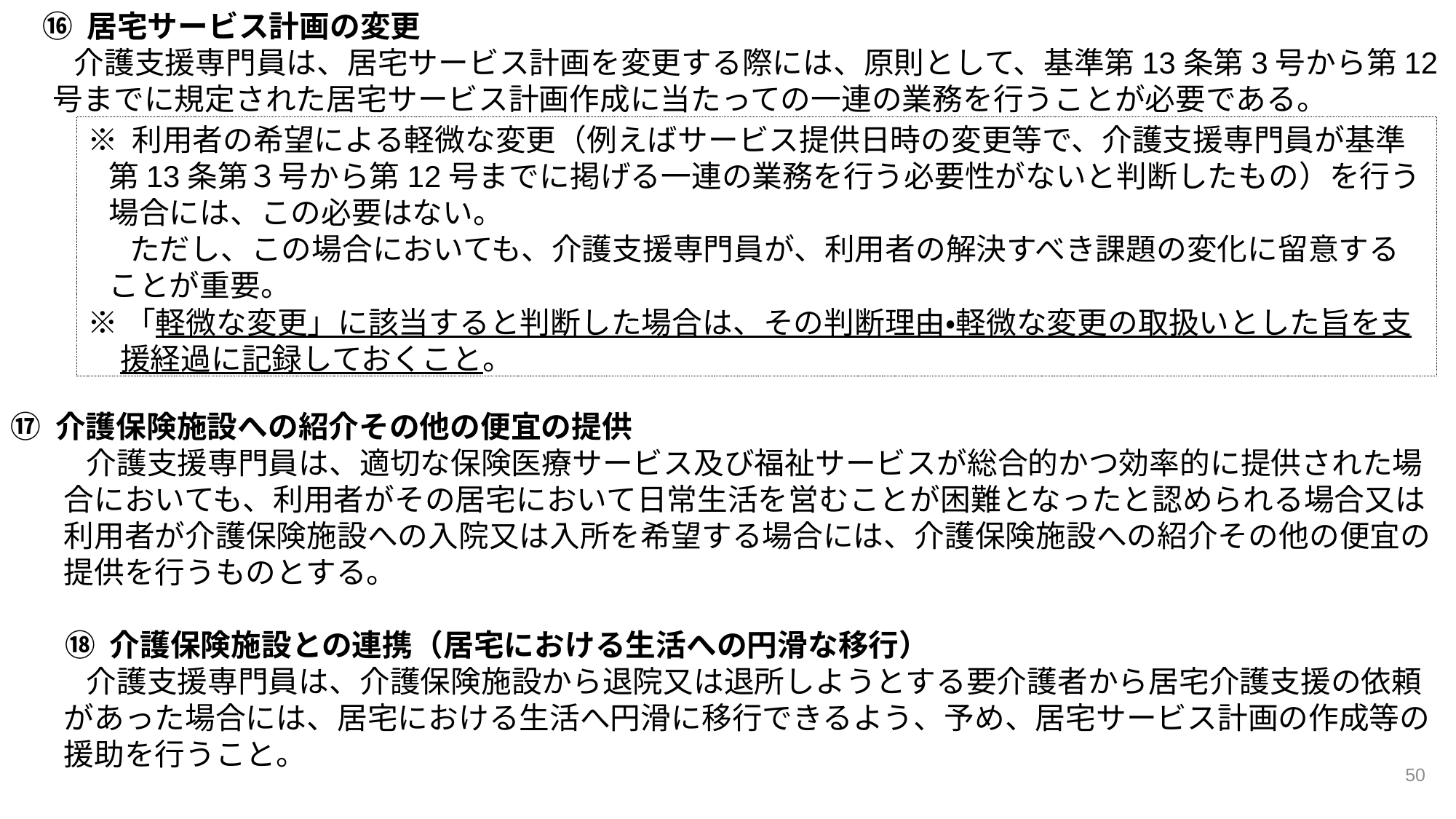

⑯ 居宅サービス計画の変更
介護支援専門員は、居宅サービス計画を変更する際には、原則として、基準第13条第3号から第12号までに規定された居宅サービス計画作成に当たっての一連の業務を行うことが必要である。

⑰ 介護保険施設への紹介その他の便宜の提供
介護支援専門員は、適切な保険医療サービス及び福祉サービスが総合的かつ効率的に提供された場合においても、利用者がその居宅において日常生活を営むことが困難となったと認められる場合又は利用者が介護保険施設への入院又は入所を希望する場合には、介護保険施設への紹介その他の便宜の提供を行うものとする。

⑱ 介護保険施設との連携（居宅における生活への円滑な移行）
介護支援専門員は、介護保険施設から退院又は退所しようとする要介護者から居宅介護支援の依頼があった場合には、居宅における生活へ円滑に移行できるよう、予め、居宅サービス計画の作成等の援助を行うこと。
※ 利用者の希望による軽微な変更（例えばサービス提供日時の変更等で、介護支援専門員が基準第13条第３号から第12号までに掲げる一連の業務を行う必要性がないと判断したもの）を行う場合には、この必要はない。
ただし、この場合においても、介護支援専門員が、利用者の解決すべき課題の変化に留意することが重要。
※「軽微な変更」に該当すると判断した場合は、その判断理由・軽微な変更の取扱いとした旨を支援経過に記録しておくこと。
50